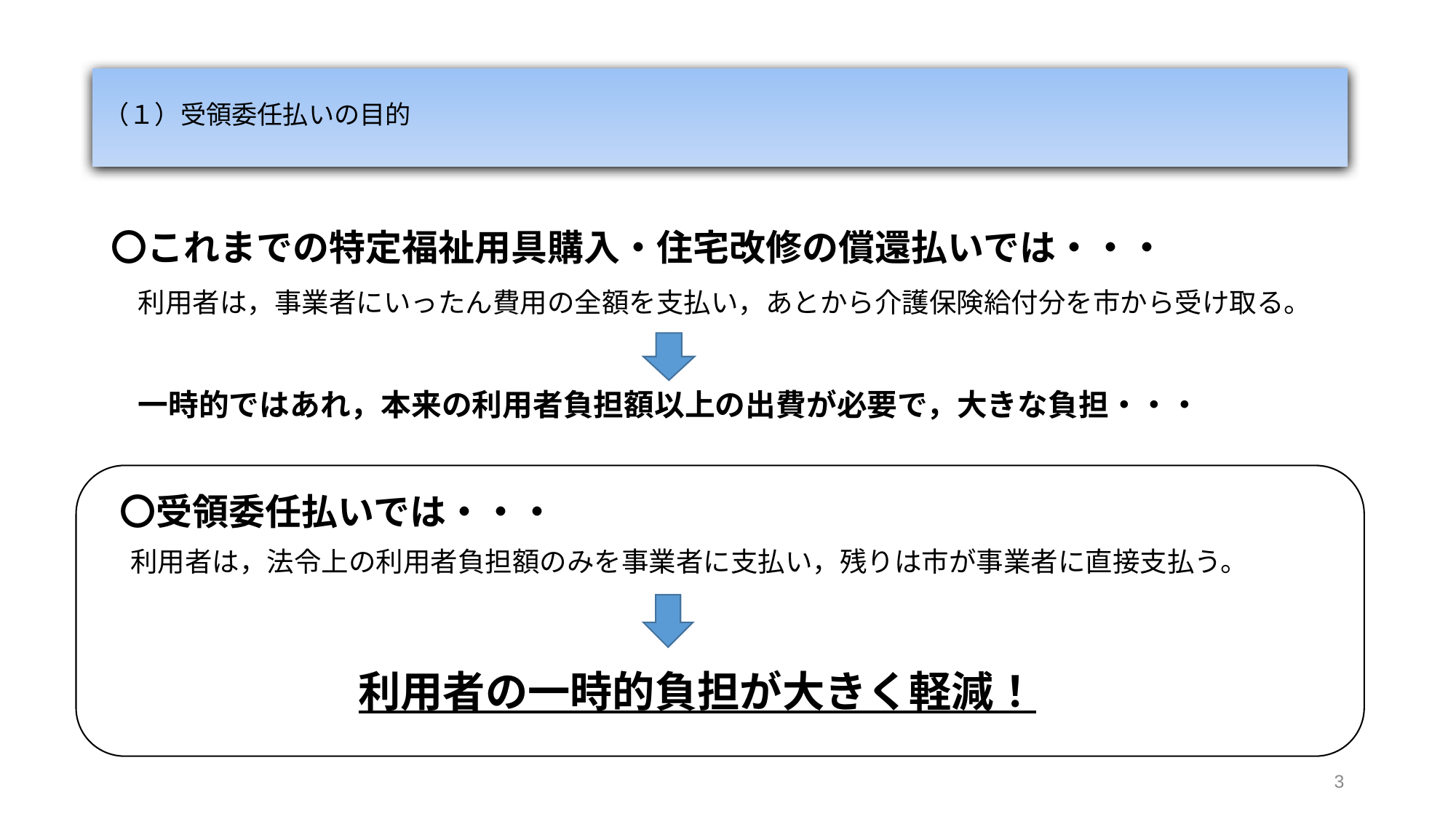

# （１）受領委任払いの目的
〇これまでの特定福祉用具購入・住宅改修の償還払いでは・・・

　利用者は，事業者にいったん費用の全額を支払い，あとから介護保険給付分を市から受け取る。

　一時的ではあれ，本来の利用者負担額以上の出費が必要で，大きな負担・・・

〇受領委任払いでは・・・
　利用者は，法令上の利用者負担額のみを事業者に支払い，残りは市が事業者に直接支払う。

利用者の一時的負担が大きく軽減！
3